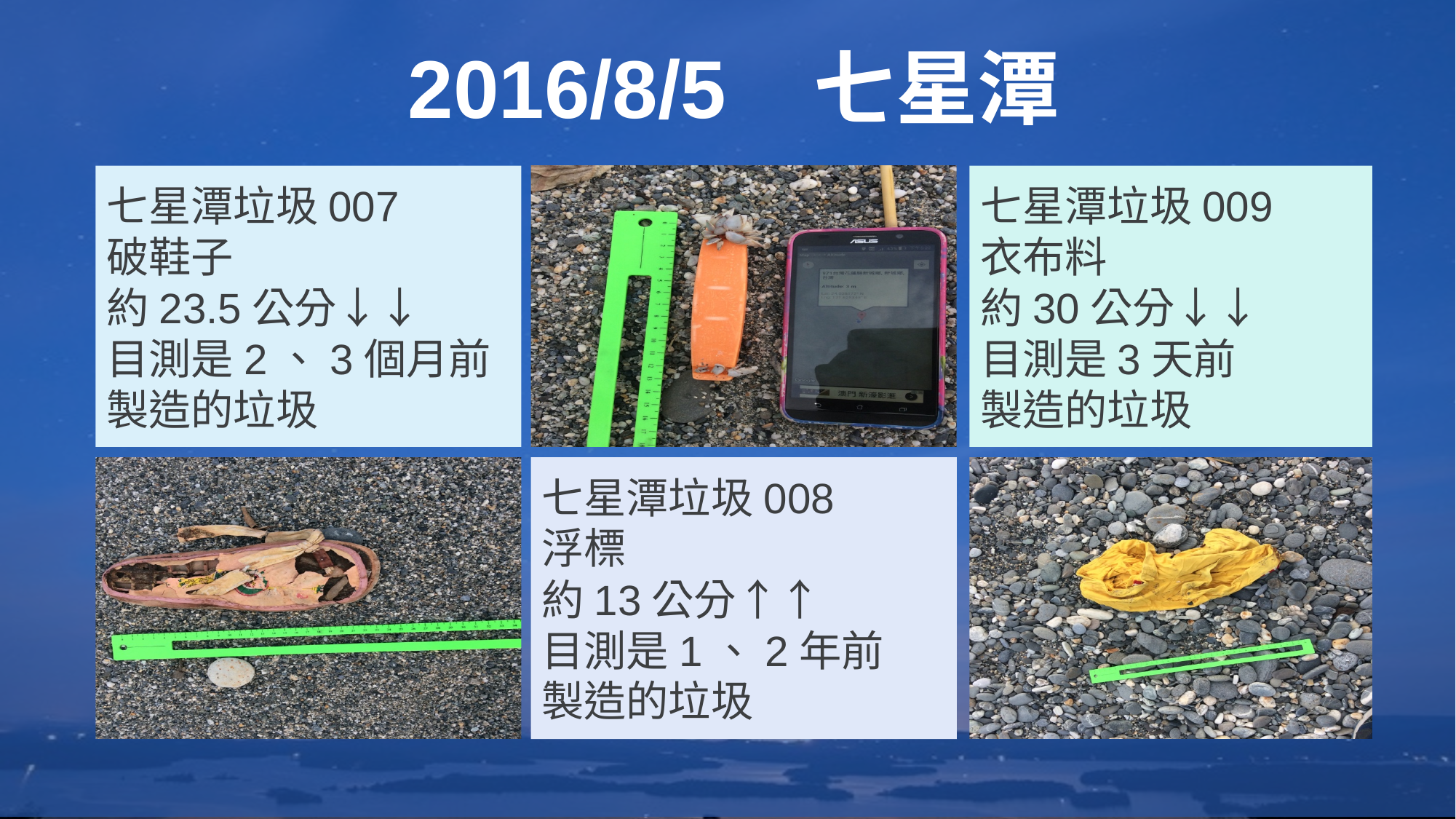

2016/8/5   七星潭

七星潭垃圾007
破鞋子
約23.5公分↓↓
目測是2、3個月前
製造的垃圾
七星潭垃圾009
衣布料
約30公分↓↓
目測是3天前
製造的垃圾
七星潭垃圾008
浮標
約13公分↑↑
目測是1、2年前
製造的垃圾